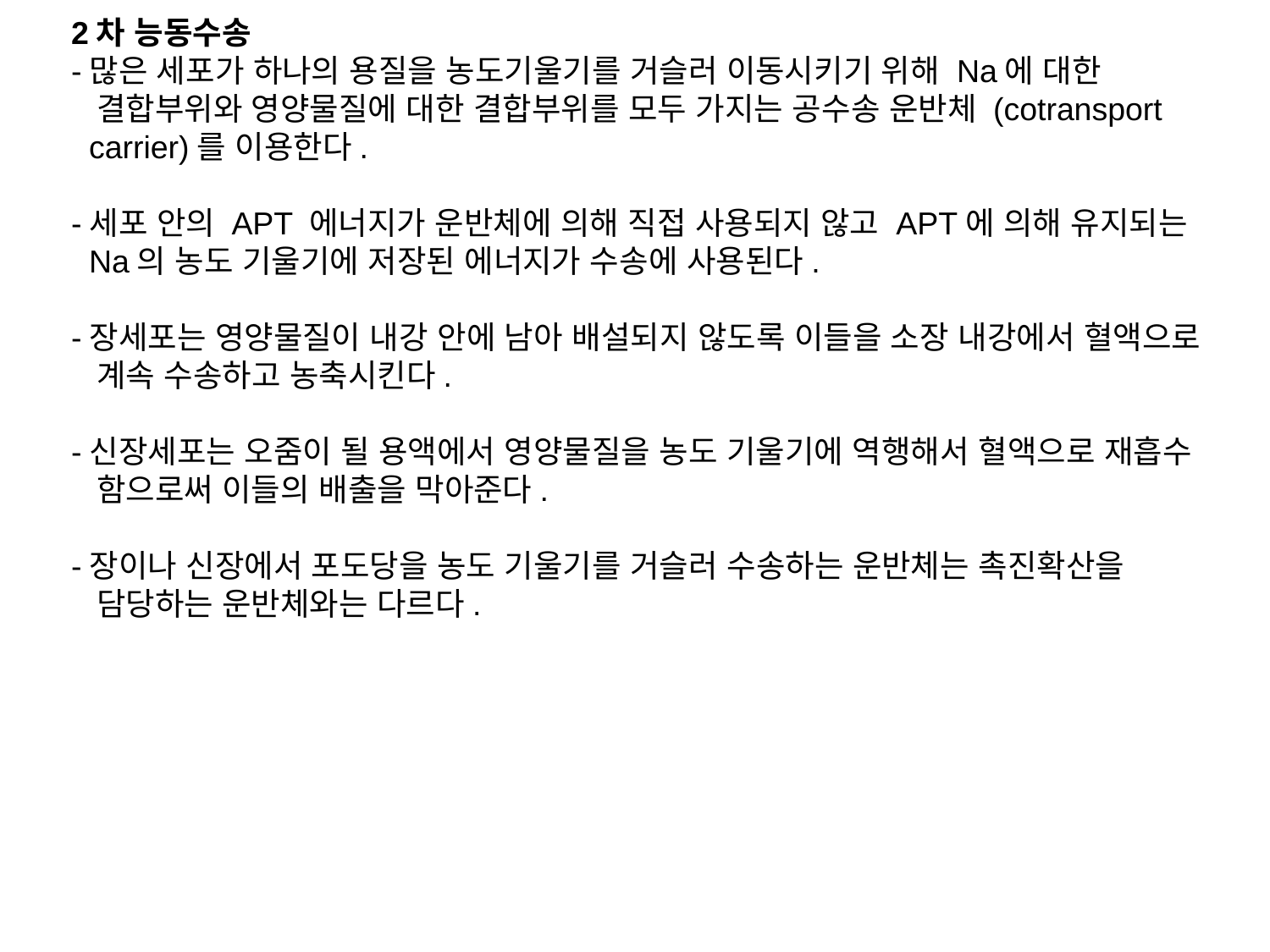

2차 능동수송
-많은 세포가 하나의 용질을 농도기울기를 거슬러 이동시키기 위해 Na에 대한
  결합부위와 영양물질에 대한 결합부위를 모두 가지는 공수송 운반체 (cotransport
  carrier)를 이용한다.

-세포 안의 APT 에너지가 운반체에 의해 직접 사용되지 않고 APT에 의해 유지되는
  Na의 농도 기울기에 저장된 에너지가 수송에 사용된다.

-장세포는 영양물질이 내강 안에 남아 배설되지 않도록 이들을 소장 내강에서 혈액으로
  계속 수송하고 농축시킨다.

-신장세포는 오줌이 될 용액에서 영양물질을 농도 기울기에 역행해서 혈액으로 재흡수
  함으로써 이들의 배출을 막아준다.

-장이나 신장에서 포도당을 농도 기울기를 거슬러 수송하는 운반체는 촉진확산을
  담당하는 운반체와는 다르다.